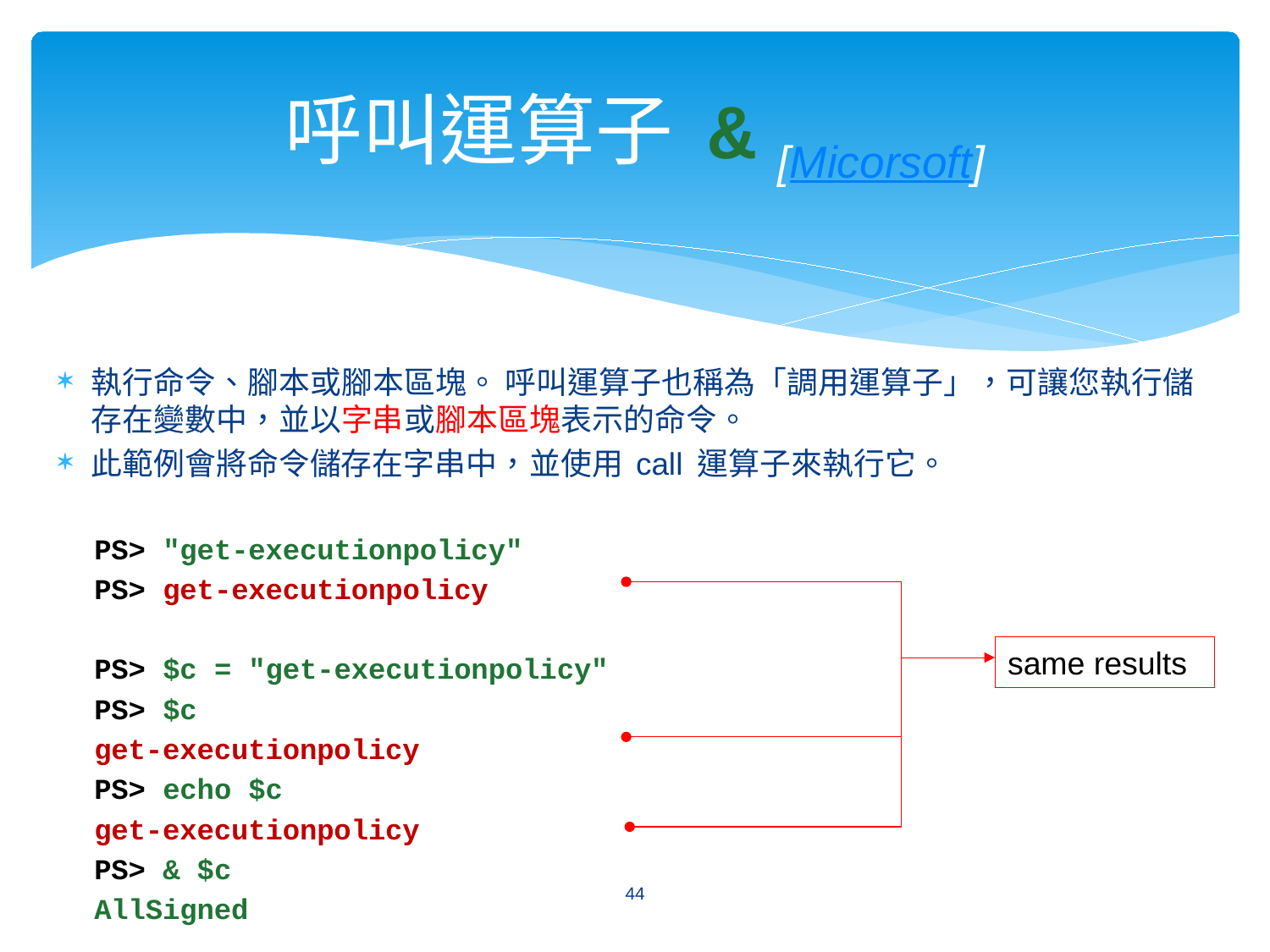

# 呼叫運算子 & [Micorsoft]
執行命令、腳本或腳本區塊。 呼叫運算子也稱為「調用運算子」，可讓您執行儲存在變數中，並以字串或腳本區塊表示的命令。
此範例會將命令儲存在字串中，並使用 call 運算子來執行它。

PS> "get-executionpolicy"
PS> get-executionpolicy

PS> $c = "get-executionpolicy"
PS> $c
get-executionpolicy
PS> echo $c
get-executionpolicy
PS> & $c
AllSigned

same results

44